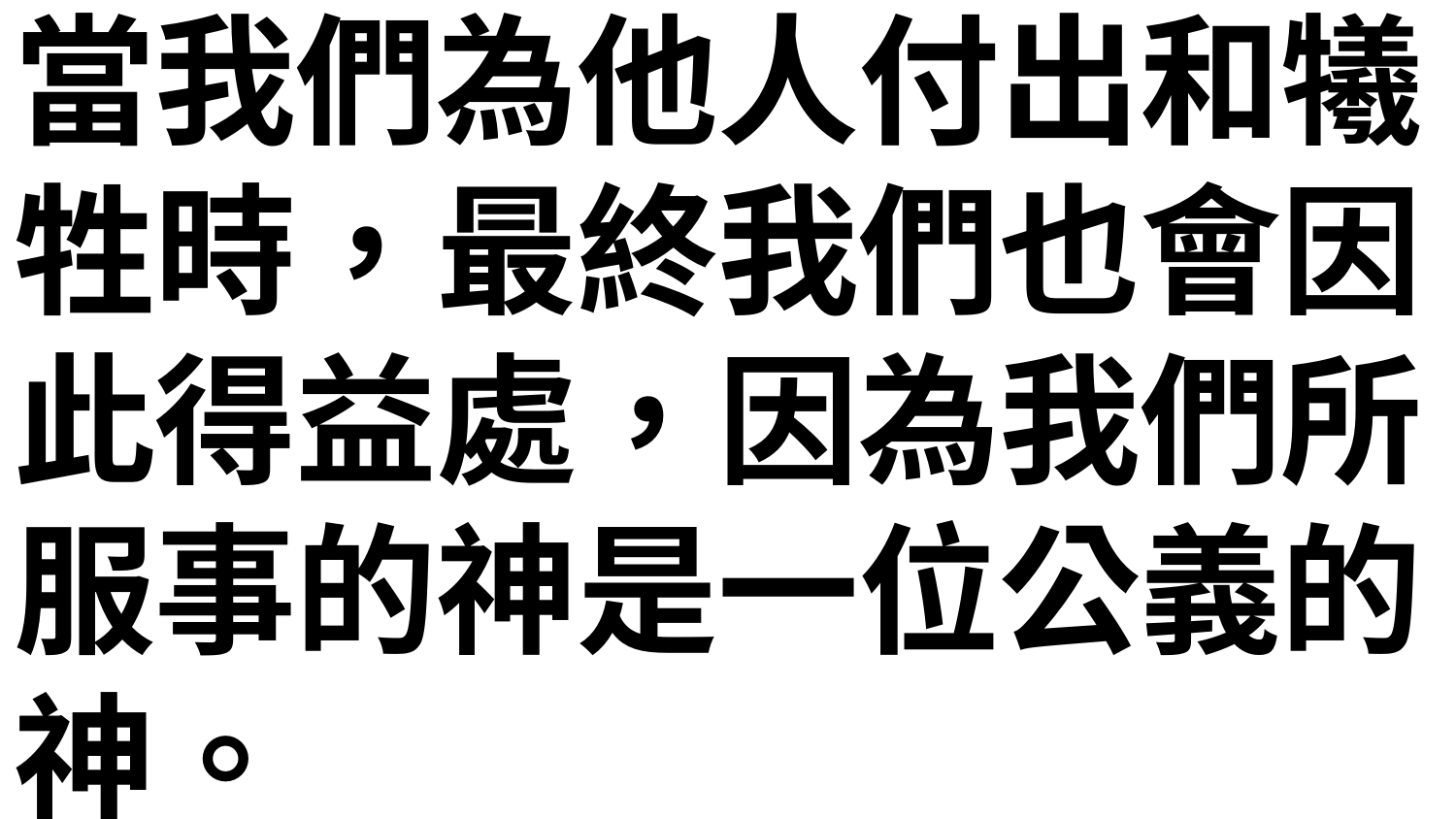

當我們為他人付出和犧牲時，最終我們也會因此得益處，因為我們所服事的神是一位公義的神。